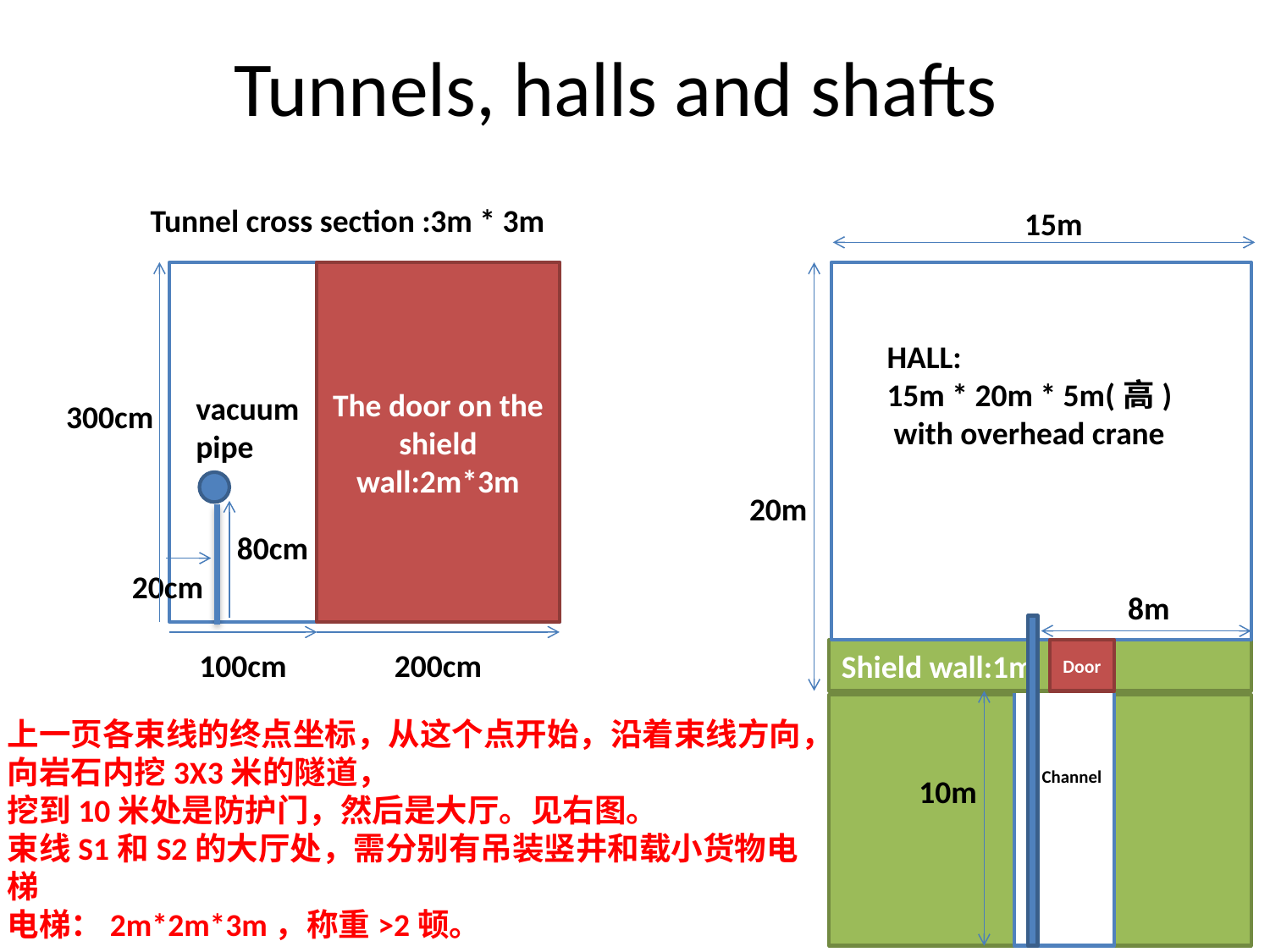

# Tunnels, halls and shafts
Tunnel cross section :3m * 3m

The door on the shield wall:2m*3m
 vacuum
 pipe
300cm

80cm
20cm
100cm
200cm
15m

      HALL:
      15m * 20m * 5m(高)
       with overhead crane

20m
8m

Shield wall:1m
Door
Channel

10m

上一页各束线的终点坐标，从这个点开始，沿着束线方向，向岩石内挖3X3米的隧道，
挖到10米处是防护门，然后是大厅。见右图。
束线S1和S2的大厅处，需分别有吊装竖井和载小货物电梯
电梯：2m*2m*3m，称重>2顿。